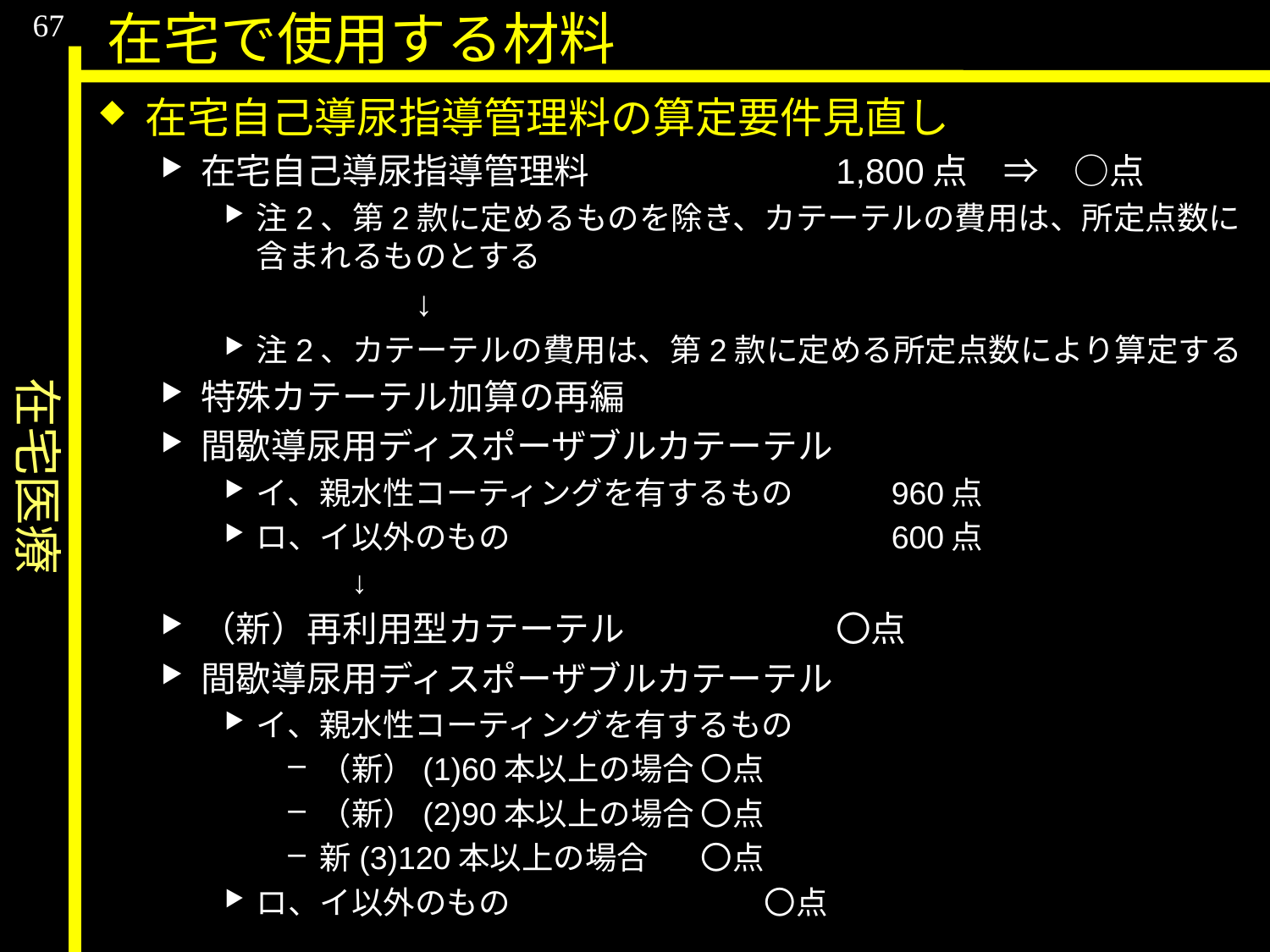

在宅医療
67
在宅で使用する材料

在宅自己導尿指導管理料の算定要件見直し
在宅自己導尿指導管理料		1,800点　⇒　○点
注2、第2款に定めるものを除き、カテーテルの費用は、所定点数に含まれるものとする
		↓
注2、カテーテルの費用は、第2款に定める所定点数により算定する
特殊カテーテル加算の再編
間歇導尿用ディスポーザブルカテーテル
イ、親水性コーティングを有するもの	960点
ロ、イ以外のもの			600点
	↓
（新）再利用型カテーテル		〇点
間歇導尿用ディスポーザブルカテーテル
イ、親水性コーティングを有するもの
（新）(1)60本以上の場合	〇点
（新）(2)90本以上の場合	〇点
新(3)120本以上の場合	〇点
ロ、イ以外のもの		〇点